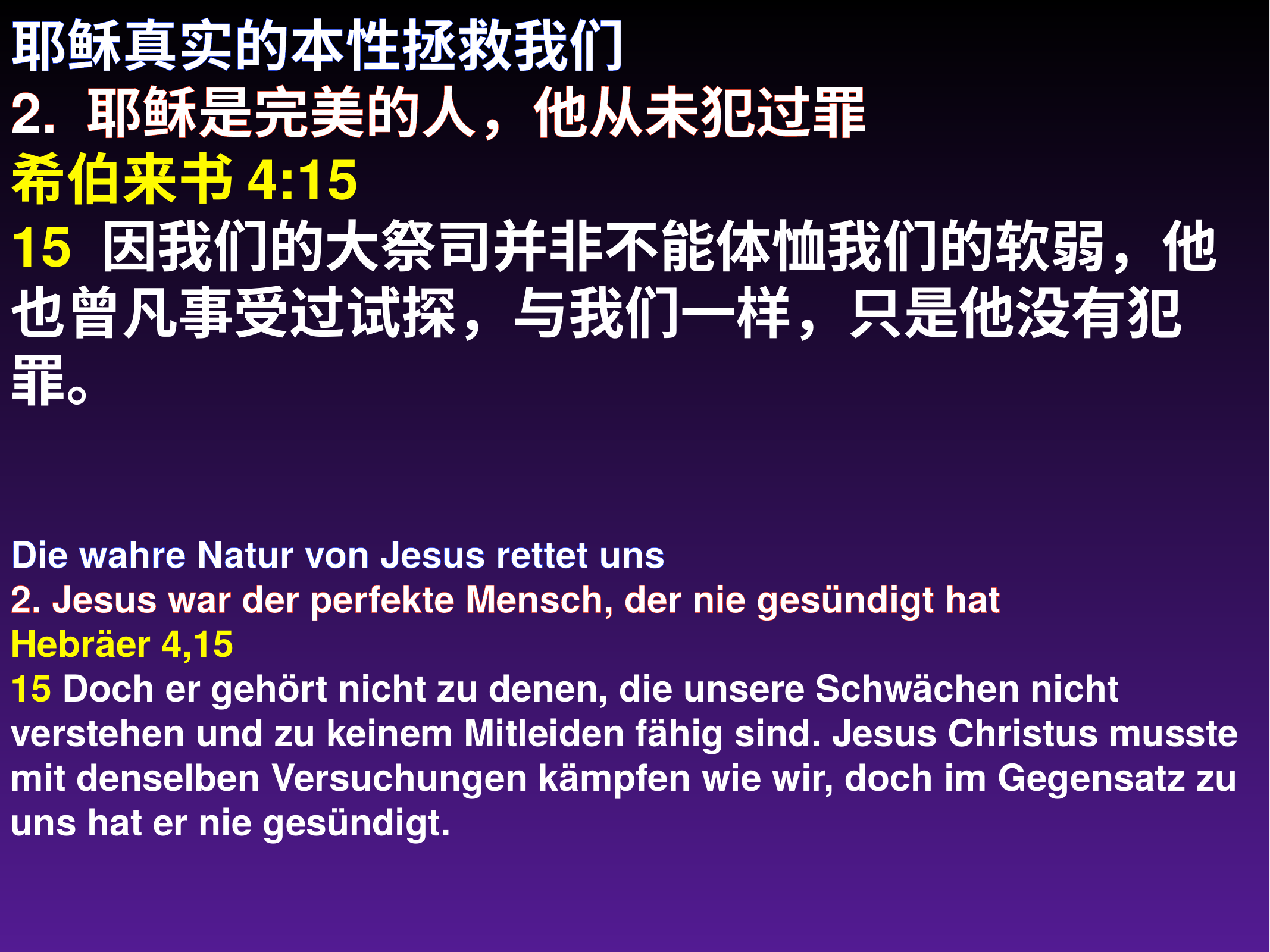

# 耶稣真实的本性拯救我们
2. 耶稣是完美的人，他从未犯过罪
希伯来书4:15
15 因我们的大祭司并非不能体恤我们的软弱，他也曾凡事受过试探，与我们一样，只是他没有犯罪。

Die wahre Natur von Jesus rettet uns
2. Jesus war der perfekte Mensch, der nie gesündigt hat
Hebräer 4,15
15 Doch er gehört nicht zu denen, die unsere Schwächen nicht verstehen und zu keinem Mitleiden fähig sind. Jesus Christus musste mit denselben Versuchungen kämpfen wie wir, doch im Gegensatz zu uns hat er nie gesündigt.